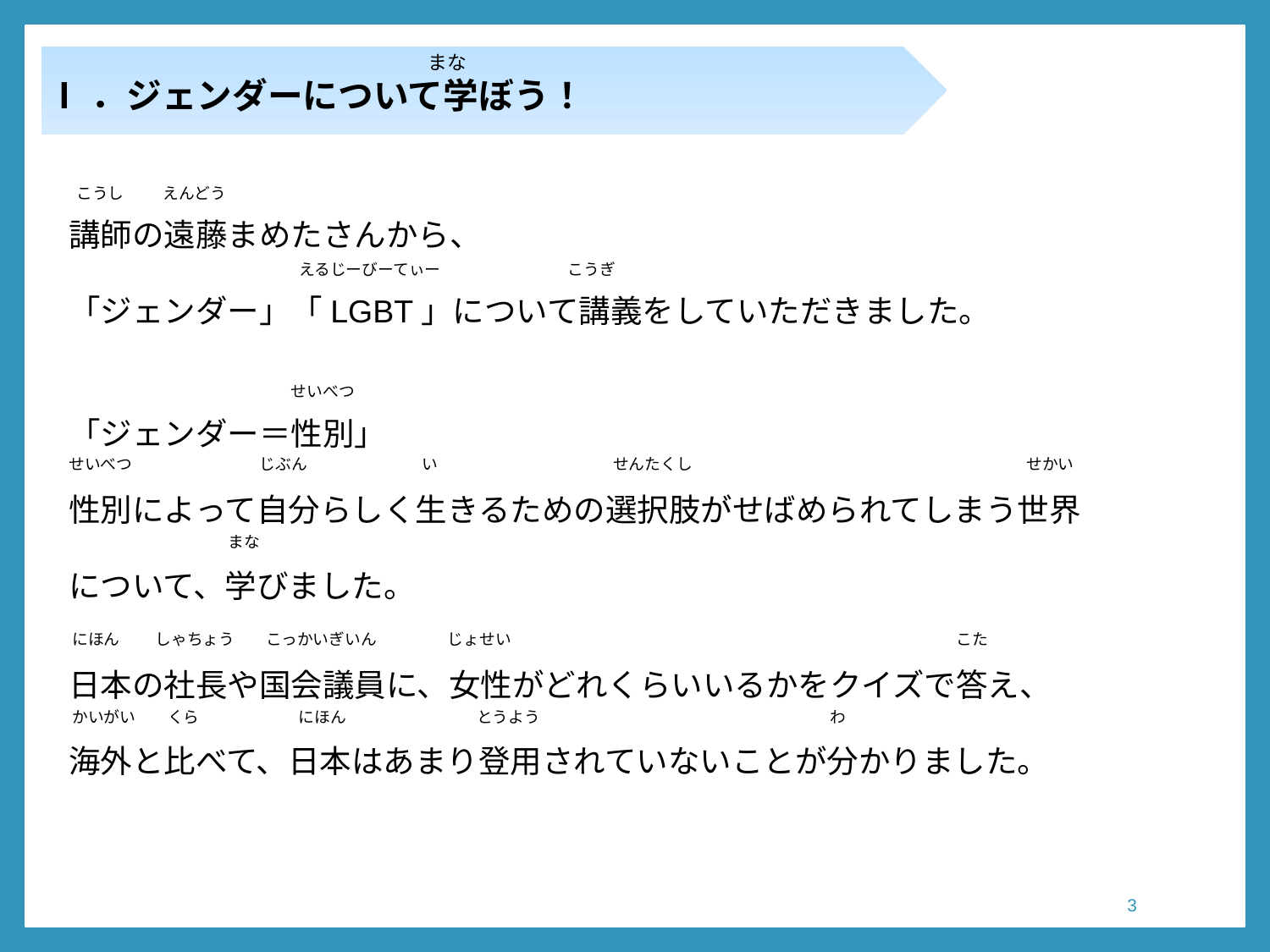

まな

Ⅰ．ジェンダーについて学ぼう！

講師の遠藤まめたさんから、
「ジェンダー」「LGBT」について講義をしていただきました。

 こうし　　  えんどう
 　　　　　　　　　　　　　　えるじーびーてぃー　　　　　　　　こうぎ
 　　　　　　　　　　　　　　　 せいべつ

「ジェンダー＝性別」
性別によって自分らしく生きるための選択肢がせばめられてしまう世界
について、学びました。
せいべつ　　　　　　　　じぶん　　　　　　　 い　　　　　　　　　　　せんたくし　　　　　　　　　　　　　　　　　　　　　せかい
　　　　　　　　　　まな

にほん　　 しゃちょう　　こっかいぎいん　　　　  じょせい　　　　　　　　　　　　　　　　　　　　　　　　　　　　こた

日本の社長や国会議員に、女性がどれくらいいるかをクイズで答え、
海外と比べて、日本はあまり登用されていないことが分かりました。
かいがい　　くら　　　　　　 にほん　　　　　　　　 とうよう　　　　　　　　　　　　　　　　　　 わ
3
3